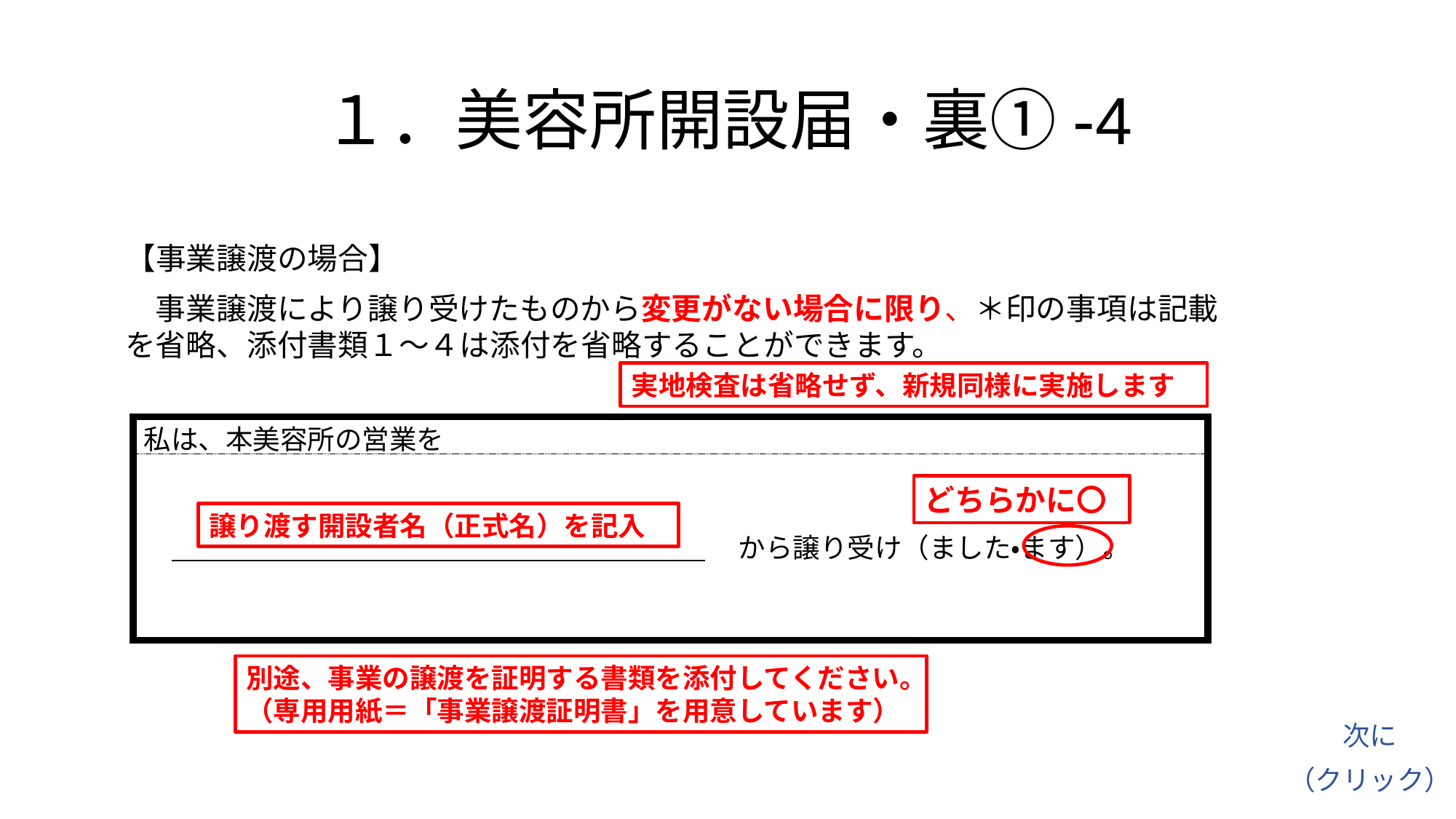

# １．美容所開設届・裏①-4
【事業譲渡の場合】
　事業譲渡により譲り受けたものから変更がない場合に限り、＊印の事項は記載
を省略、添付書類１～４は添付を省略することができます。
実地検査は省略せず、新規同様に実施します

私は、本美容所の営業を
どちらかに〇
譲り渡す開設者名（正式名）を記入
から譲り受け（ました・ます）。

別途、事業の譲渡を証明する書類を添付してください。（専用用紙＝「事業譲渡証明書」を用意しています）
次に
（クリック）